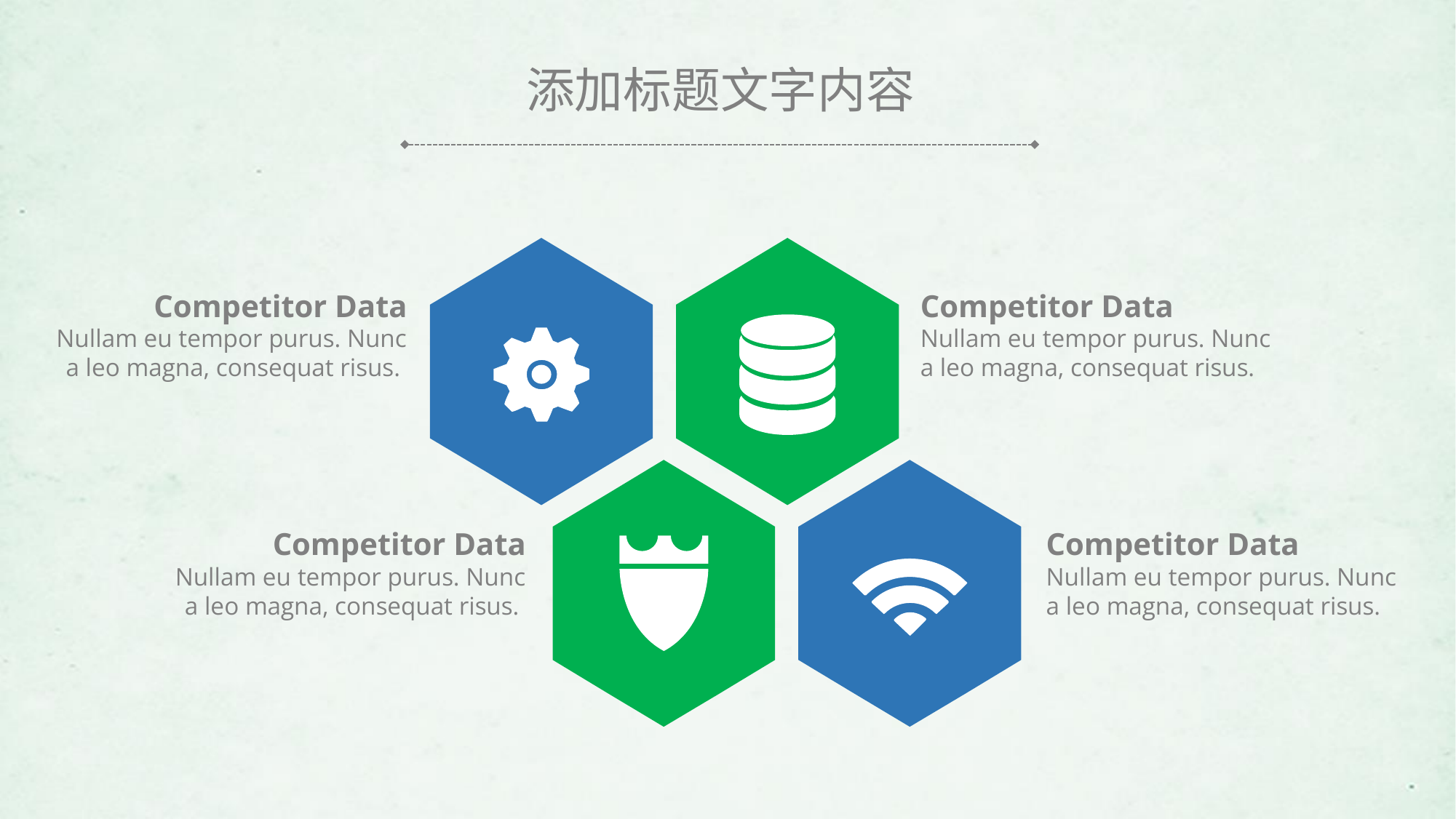

添加标题文字内容

Competitor Data
Nullam eu tempor purus. Nunc a leo magna, consequat risus.
Competitor Data
Nullam eu tempor purus. Nunc a leo magna, consequat risus.

Competitor Data
Nullam eu tempor purus. Nunc a leo magna, consequat risus.
Competitor Data
Nullam eu tempor purus. Nunc a leo magna, consequat risus.